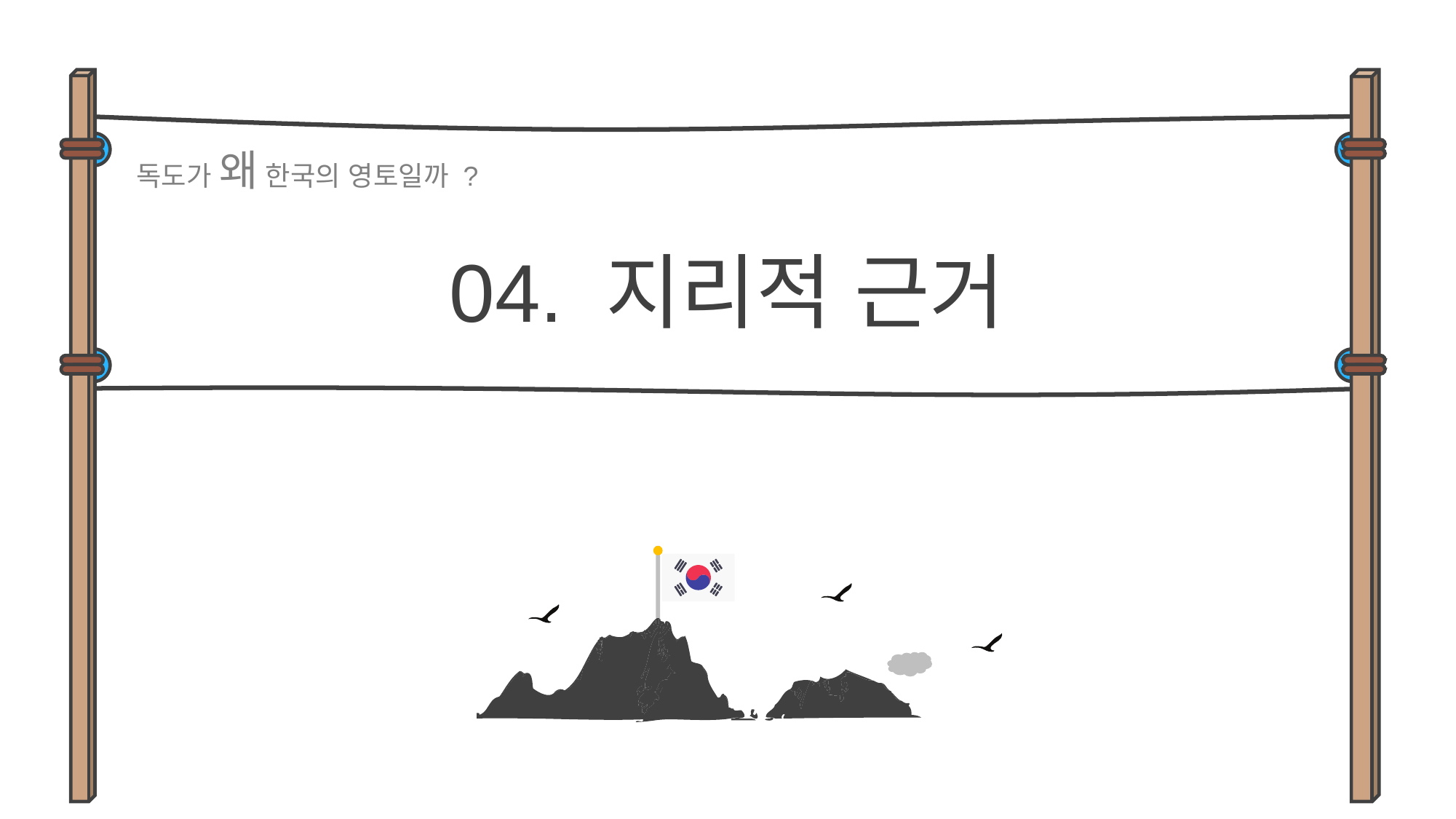

독도가 왜 한국의 영토일까 ?

04. 지리적 근거